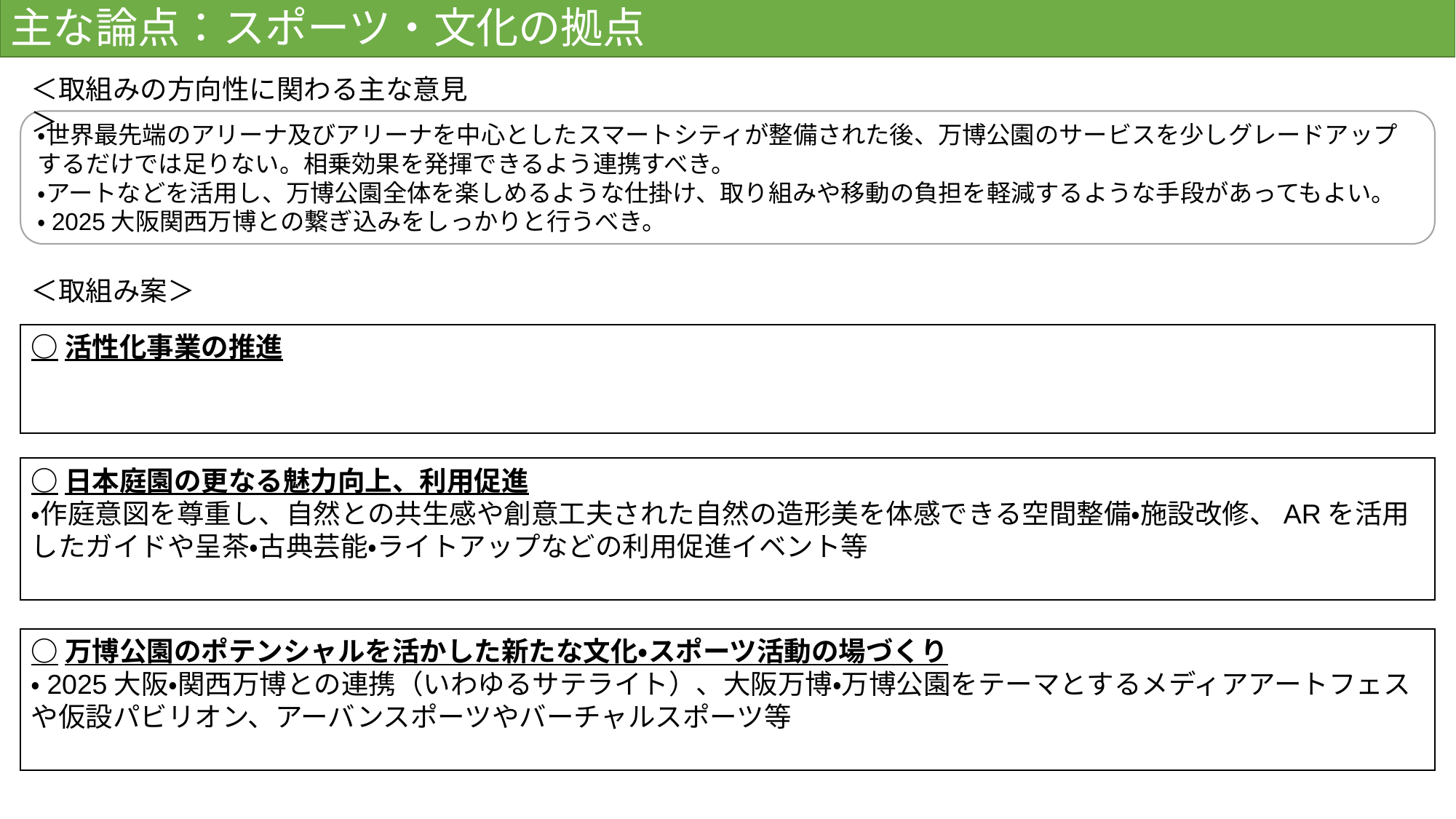

主な論点：スポーツ・文化の拠点
＜取組みの方向性に関わる主な意見＞
・世界最先端のアリーナ及びアリーナを中心としたスマートシティが整備された後、万博公園のサービスを少しグレードアップするだけでは足りない。相乗効果を発揮できるよう連携すべき。
・アートなどを活用し、万博公園全体を楽しめるような仕掛け、取り組みや移動の負担を軽減するような手段があってもよい。
・2025大阪関西万博との繋ぎ込みをしっかりと行うべき。
＜取組み案＞
○活性化事業の推進

○日本庭園の更なる魅力向上、利用促進
・作庭意図を尊重し、自然との共生感や創意工夫された自然の造形美を体感できる空間整備・施設改修、ARを活用したガイドや呈茶・古典芸能・ライトアップなどの利用促進イベント等

○万博公園のポテンシャルを活かした新たな文化・スポーツ活動の場づくり
・2025大阪・関西万博との連携（いわゆるサテライト）、大阪万博・万博公園をテーマとするメディアアートフェスや仮設パビリオン、アーバンスポーツやバーチャルスポーツ等